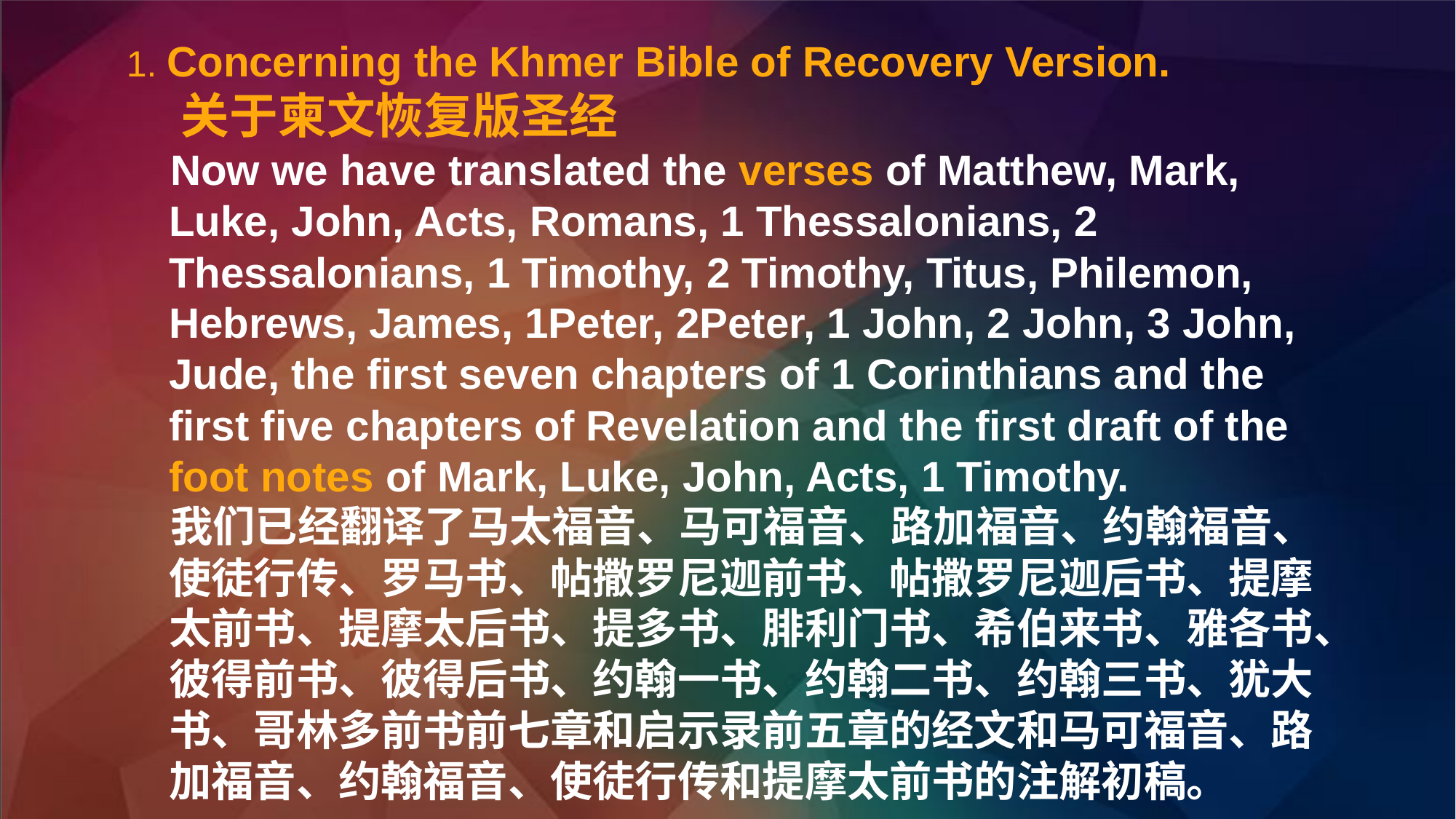

1. Concerning the Khmer Bible of Recovery Version.
关于柬文恢复版圣经
Now we have translated the verses of Matthew, Mark, Luke, John, Acts, Romans, 1 Thessalonians, 2 Thessalonians, 1 Timothy, 2 Timothy, Titus, Philemon, Hebrews, James, 1Peter, 2Peter, 1 John, 2 John, 3 John, Jude, the first seven chapters of 1 Corinthians and the first five chapters of Revelation and the first draft of the foot notes of Mark, Luke, John, Acts, 1 Timothy.
我们已经翻译了马太福音、马可福音、路加福音、约翰福音、使徒行传、罗马书、帖撒罗尼迦前书、帖撒罗尼迦后书、提摩太前书、提摩太后书、提多书、腓利门书、希伯来书、雅各书、彼得前书、彼得后书、约翰一书、约翰二书、约翰三书、犹大书、哥林多前书前七章和启示录前五章的经文和马可福音、路加福音、约翰福音、使徒行传和提摩太前书的注解初稿。